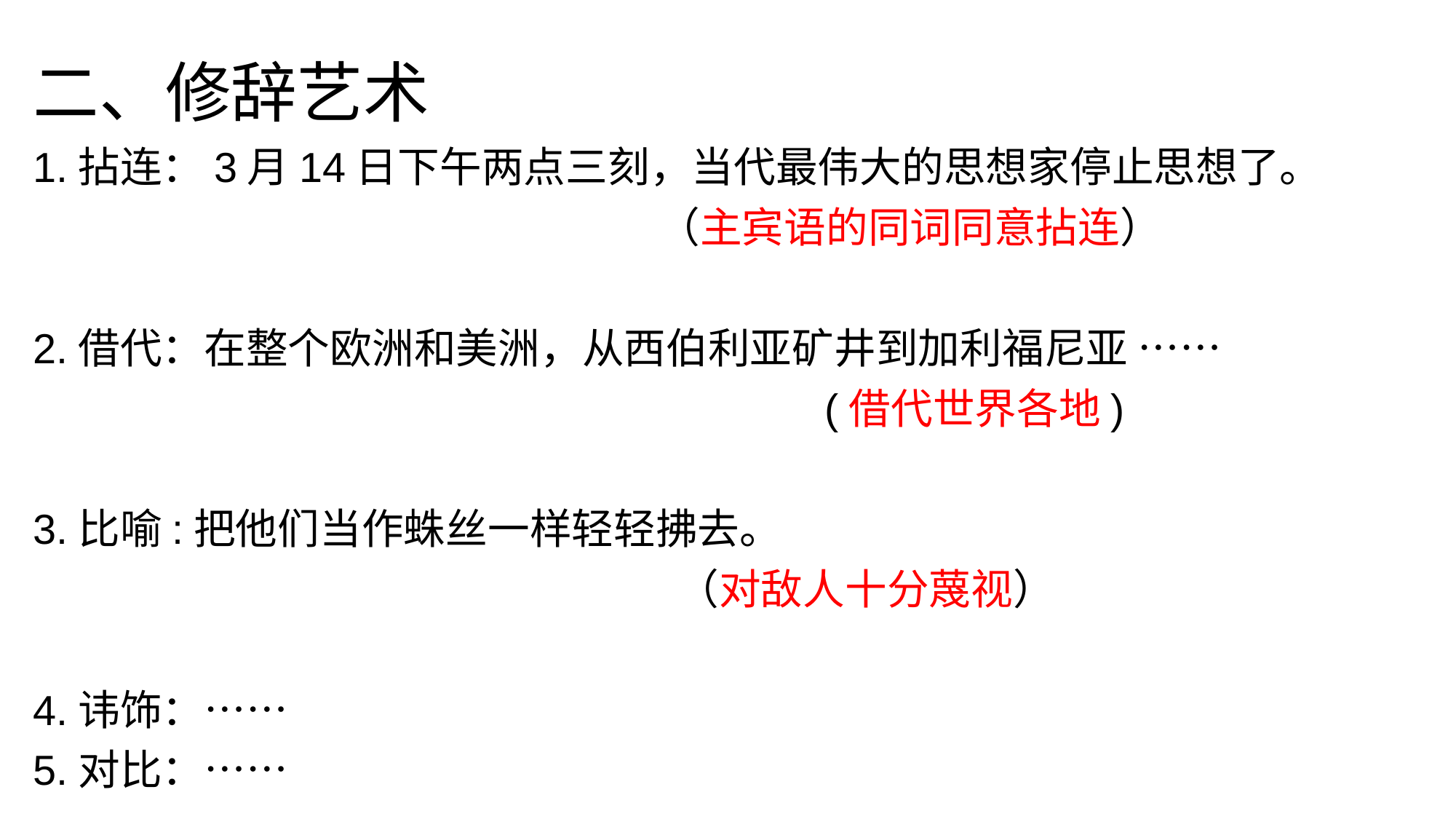

二、修辞艺术
1.拈连：3月14日下午两点三刻，当代最伟大的思想家停止思想了。
                                                                 （主宾语的同词同意拈连）

2.借代：在整个欧洲和美洲，从西伯利亚矿井到加利福尼亚 ……
                                                                    (借代世界各地)

3.比喻:把他们当作蛛丝一样轻轻拂去。
                                                                   （对敌人十分蔑视）

4.讳饰：……
5.对比：……